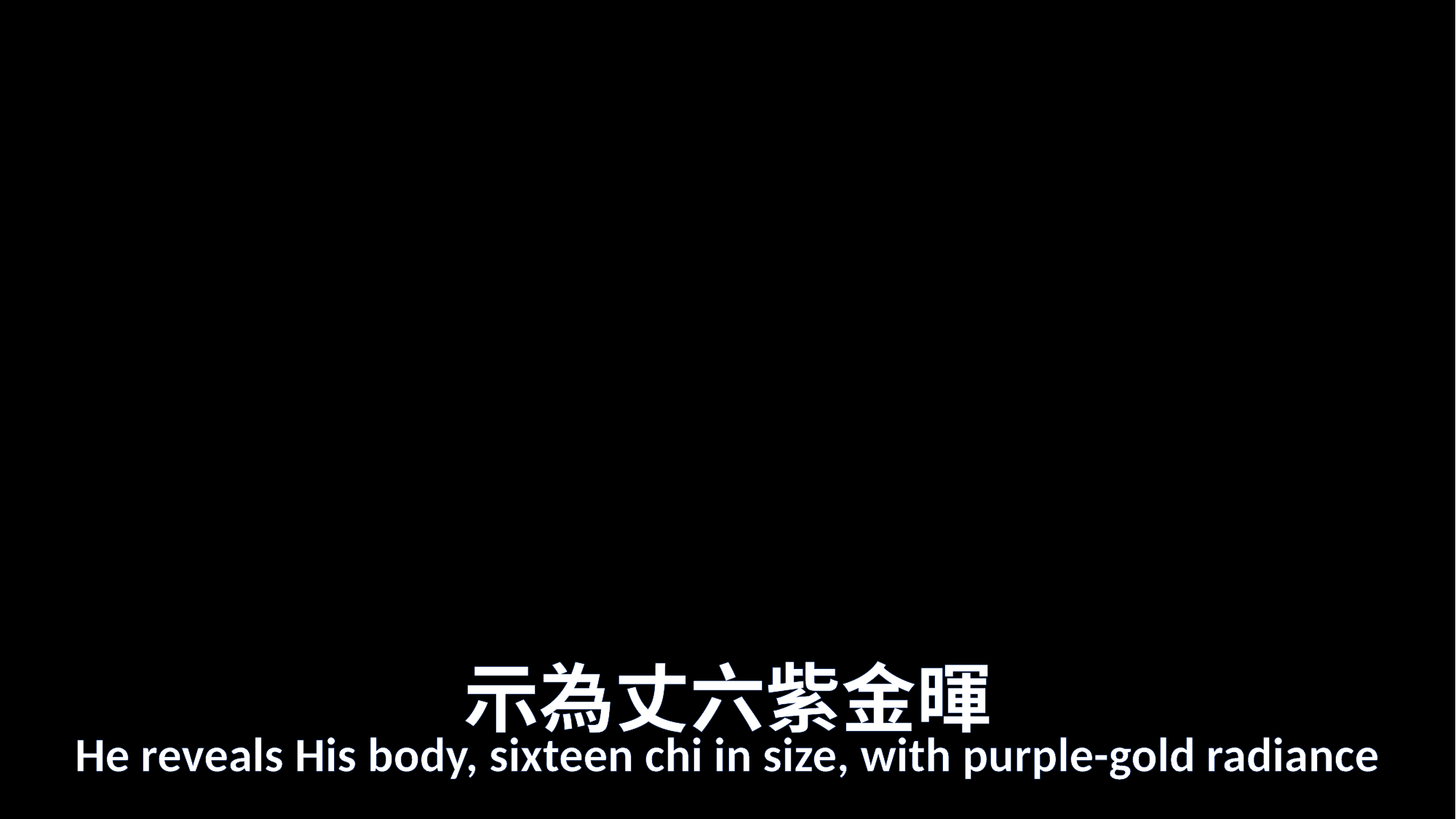

# 示為丈六紫金暉
He reveals His body, sixteen chi in size, with purple-gold radiance